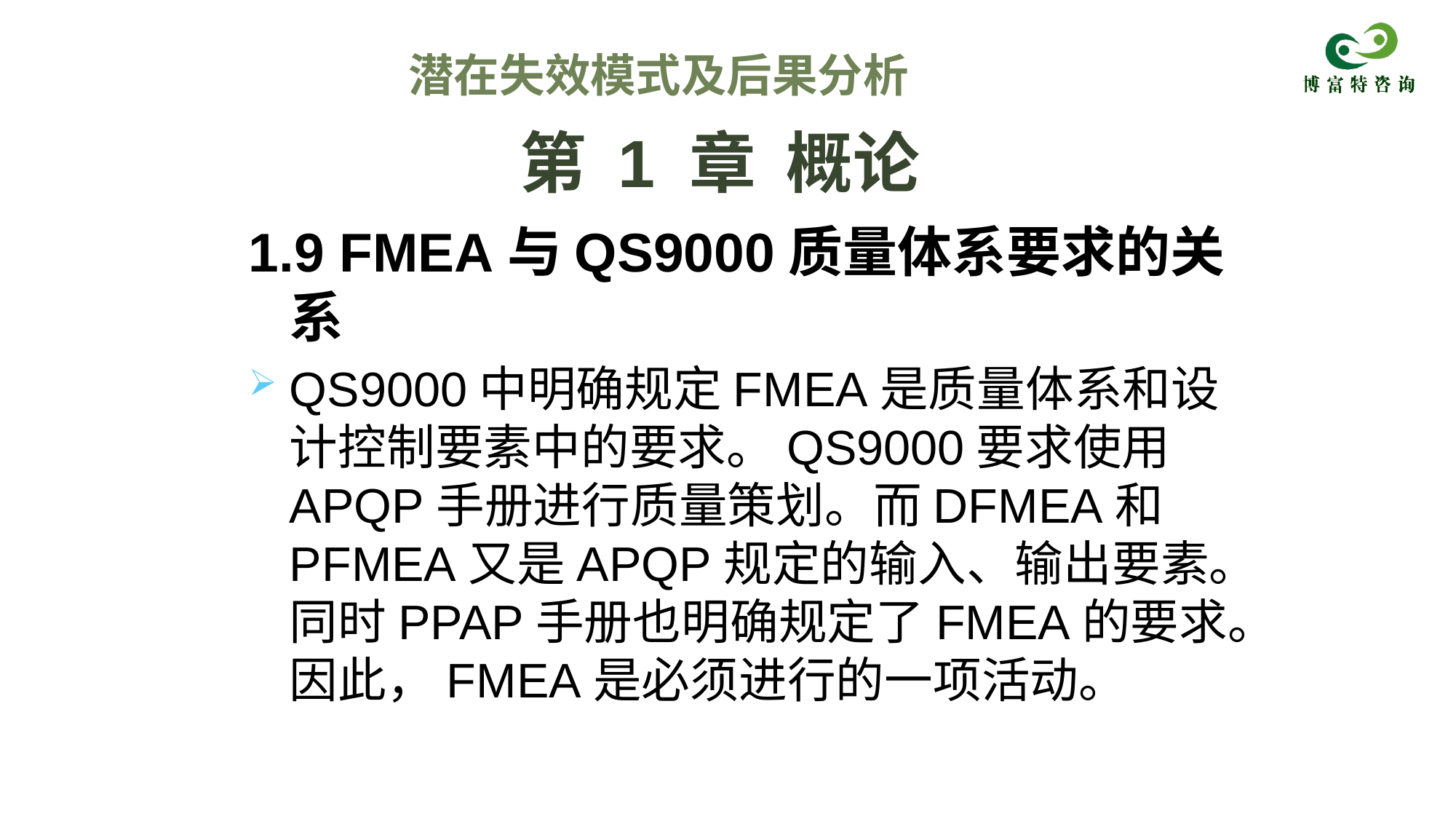

潜在失效模式及后果分析
# 第 1 章  概论
1.9 FMEA与QS9000质量体系要求的关系
QS9000中明确规定FMEA是质量体系和设计控制要素中的要求。QS9000要求使用APQP手册进行质量策划。而DFMEA和PFMEA又是APQP规定的输入、输出要素。同时PPAP手册也明确规定了FMEA的要求。因此，FMEA是必须进行的一项活动。
22